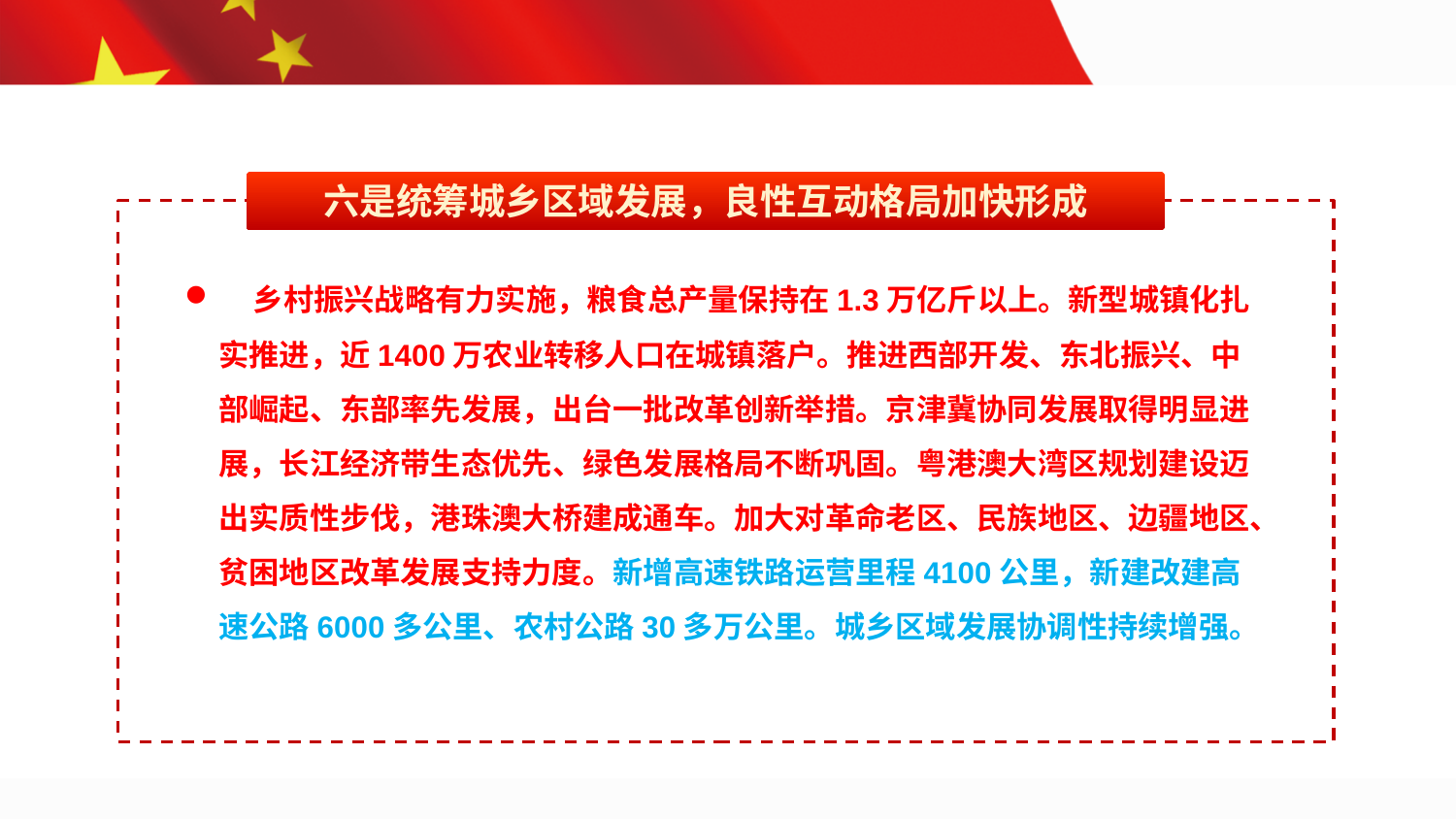

六是统筹城乡区域发展，良性互动格局加快形成

    乡村振兴战略有力实施，粮食总产量保持在1.3万亿斤以上。新型城镇化扎实推进，近1400万农业转移人口在城镇落户。推进西部开发、东北振兴、中部崛起、东部率先发展，出台一批改革创新举措。京津冀协同发展取得明显进展，长江经济带生态优先、绿色发展格局不断巩固。粤港澳大湾区规划建设迈出实质性步伐，港珠澳大桥建成通车。加大对革命老区、民族地区、边疆地区、贫困地区改革发展支持力度。新增高速铁路运营里程4100公里，新建改建高速公路6000多公里、农村公路30多万公里。城乡区域发展协调性持续增强。